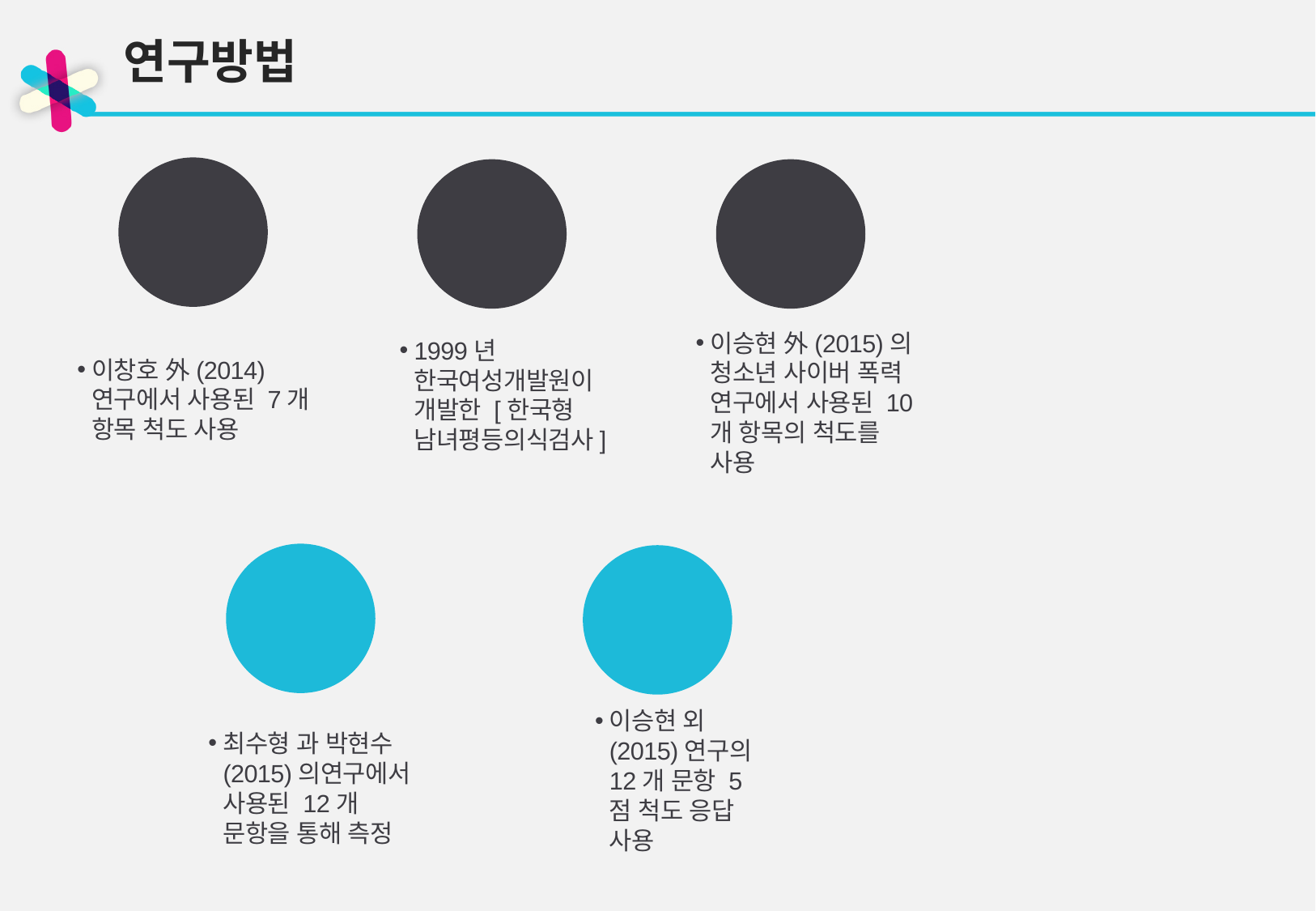

연구방법

공감능력

성 평등의식

자존감
이승현 外(2015)의 청소년 사이버 폭력 연구에서 사용된 10개 항목의 척도를 사용

이창호 外(2014) 연구에서 사용된 7개 항목 척도 사용

1999년 한국여성개발원이 개발한 [한국형 남녀평등의식검사]

일상적 긴장
자기통제력
이승현 외(2015)연구의 12개 문항 5점 척도 응답 사용
최수형 과 박현수(2015)의연구에서 사용된 12개 문항을 통해 측정